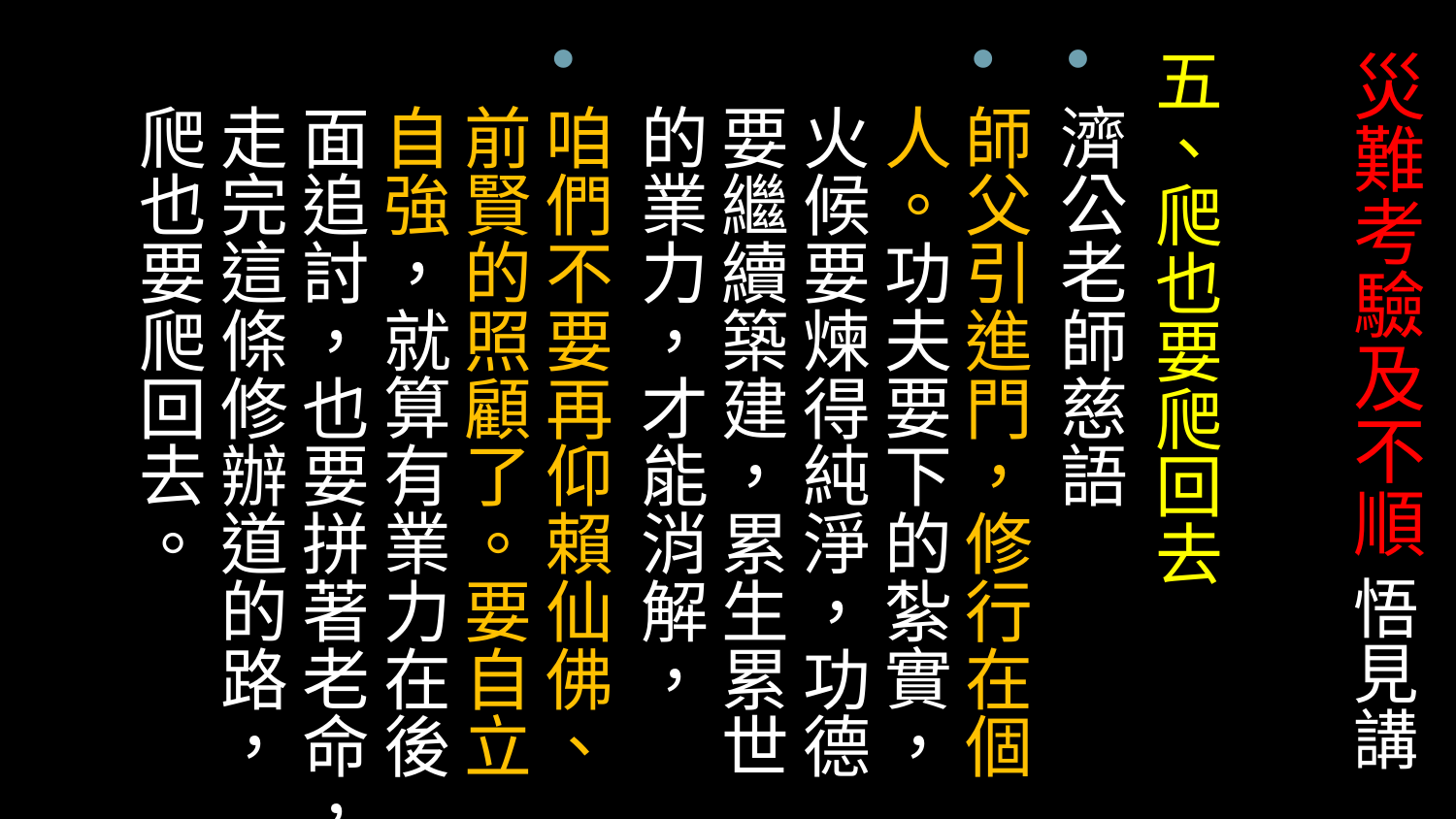

五、爬也要爬回去
濟公老師慈語
師父引進門，修行在個人。功夫要下的紮實，火候要煉得純淨，功德要繼續築建，累生累世的業力，才能消解，
咱們不要再仰賴仙佛、前賢的照顧了。要自立自強，就算有業力在後面追討，也要拼著老命，走完這條修辦道的路，爬也要爬回去。

# 災難考驗及不順 悟見講